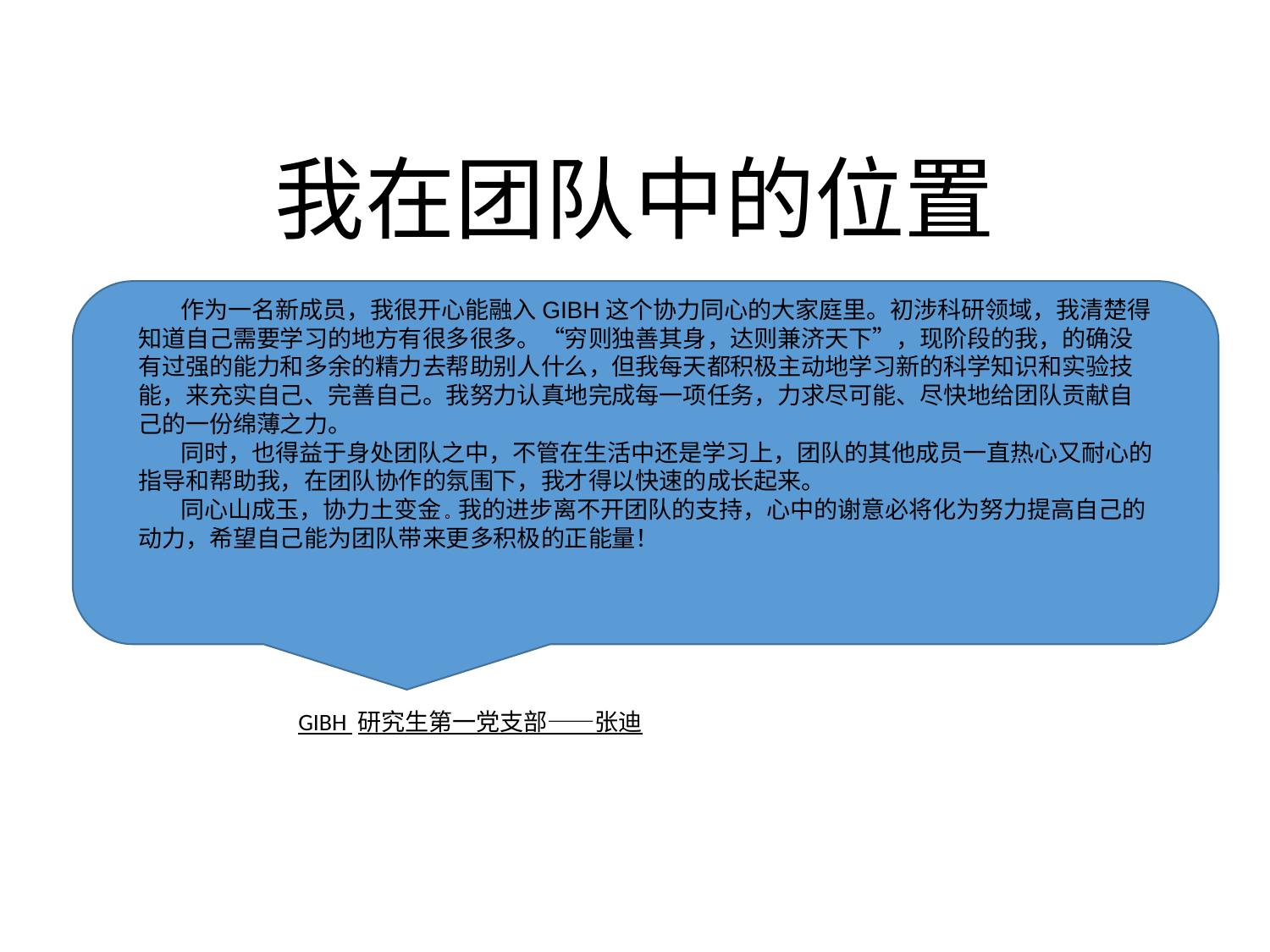

# 我在团队中的位置

       作为一名新成员，我很开心能融入GIBH这个协力同心的大家庭里。初涉科研领域，我清楚得知道自己需要学习的地方有很多很多。“穷则独善其身，达则兼济天下”，现阶段的我，的确没有过强的能力和多余的精力去帮助别人什么，但我每天都积极主动地学习新的科学知识和实验技能，来充实自己、完善自己。我努力认真地完成每一项任务，力求尽可能、尽快地给团队贡献自己的一份绵薄之力。
       同时，也得益于身处团队之中，不管在生活中还是学习上，团队的其他成员一直热心又耐心的指导和帮助我，在团队协作的氛围下，我才得以快速的成长起来。
       同心山成玉，协力土变金 。我的进步离不开团队的支持，心中的谢意必将化为努力提高自己的动力，希望自己能为团队带来更多积极的正能量！

GIBH 研究生第一党支部——张迪